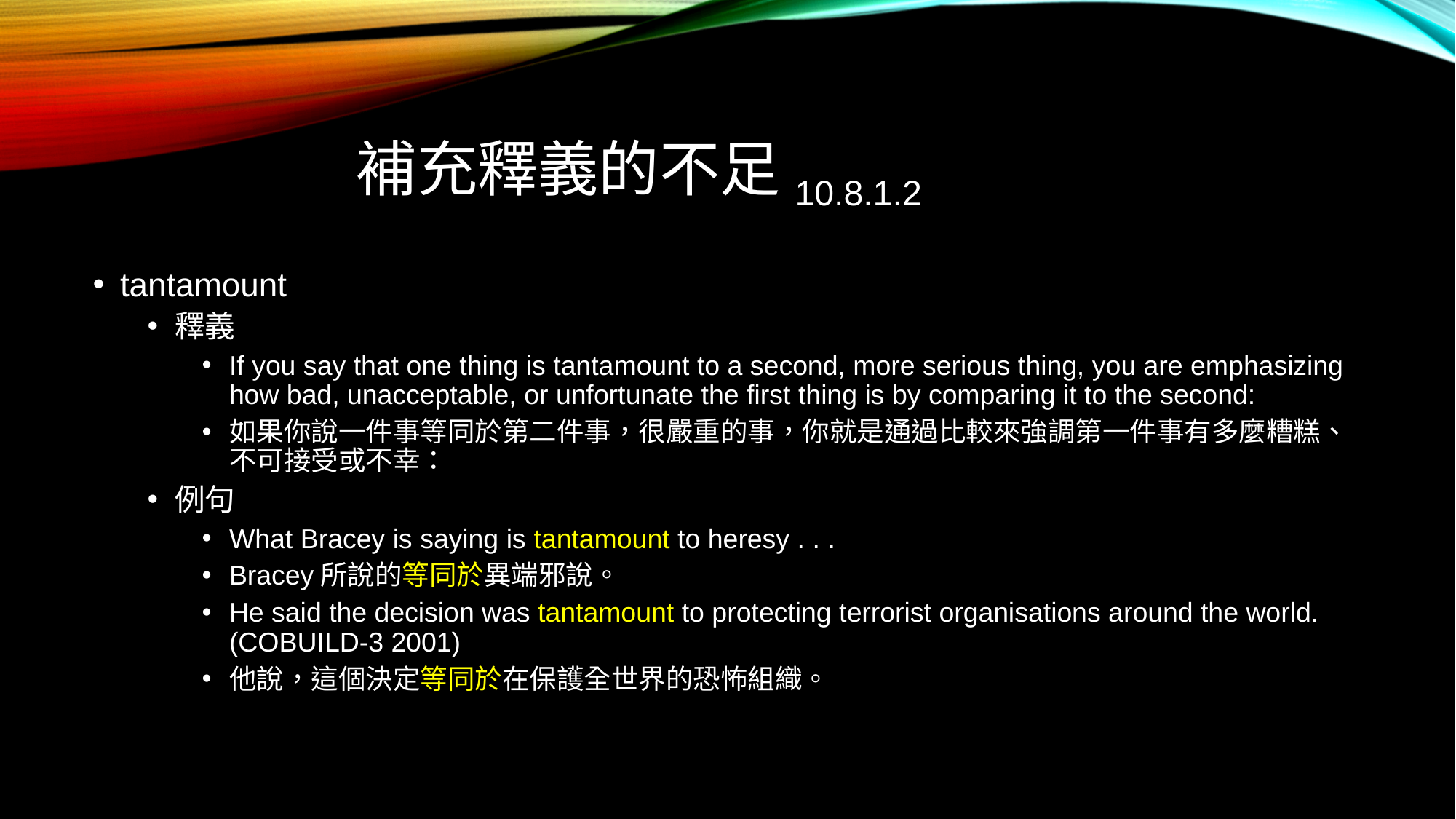

# 補充釋義的不足10.8.1.2
tantamount
釋義
If you say that one thing is tantamount to a second, more serious thing, you are emphasizing how bad, unacceptable, or unfortunate the ﬁrst thing is by comparing it to the second:
如果你說一件事等同於第二件事，很嚴重的事，你就是通過比較來強調第一件事有多麼糟糕、不可接受或不幸：
例句
What Bracey is saying is tantamount to heresy . . .
Bracey所說的等同於異端邪說。
He said the decision was tantamount to protecting terrorist organisations around the world. (COBUILD-3 2001)
他說，這個決定等同於在保護全世界的恐怖組織。